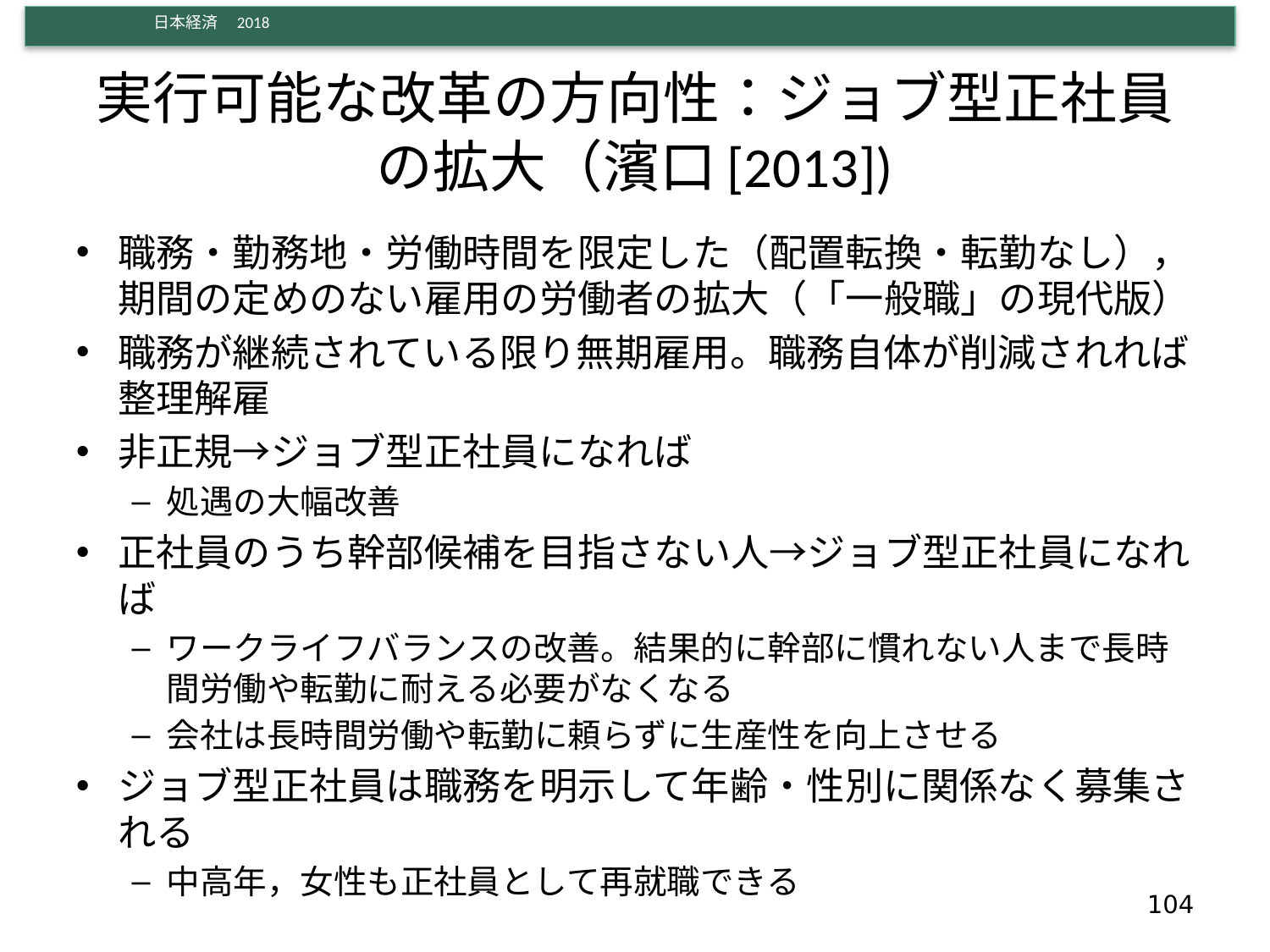

# 実行可能な改革の方向性：ジョブ型正社員の拡大（濱口[2013])
職務・勤務地・労働時間を限定した（配置転換・転勤なし），期間の定めのない雇用の労働者の拡大（「一般職」の現代版）
職務が継続されている限り無期雇用。職務自体が削減されれば整理解雇
非正規→ジョブ型正社員になれば
処遇の大幅改善
正社員のうち幹部候補を目指さない人→ジョブ型正社員になれば
ワークライフバランスの改善。結果的に幹部に慣れない人まで長時間労働や転勤に耐える必要がなくなる
会社は長時間労働や転勤に頼らずに生産性を向上させる
ジョブ型正社員は職務を明示して年齢・性別に関係なく募集される
中高年，女性も正社員として再就職できる
104